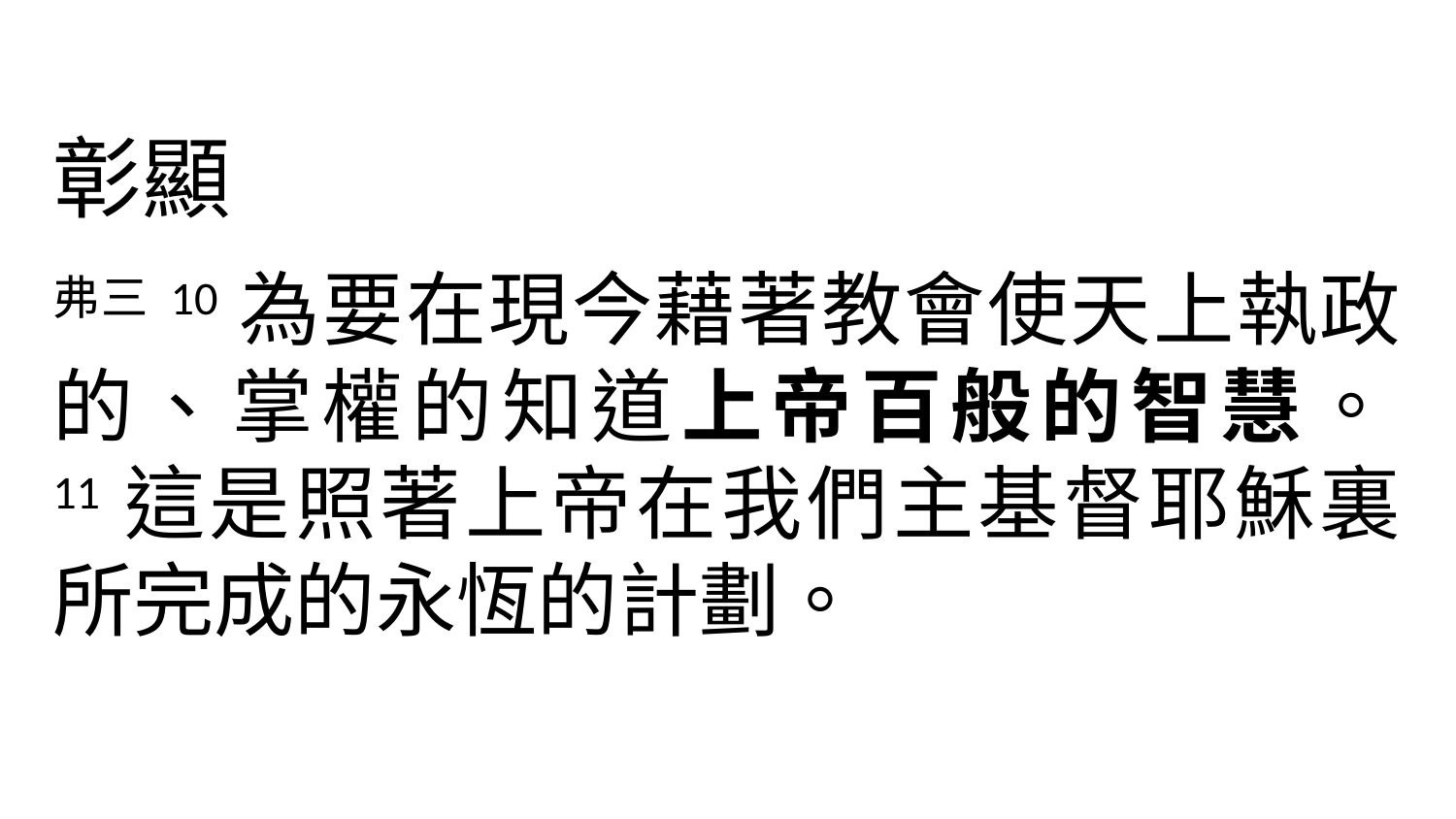

彰顯
弗三10為要在現今藉著教會使天上執政的、掌權的知道上帝百般的智慧。
11這是照著上帝在我們主基督耶穌裏所完成的永恆的計劃。